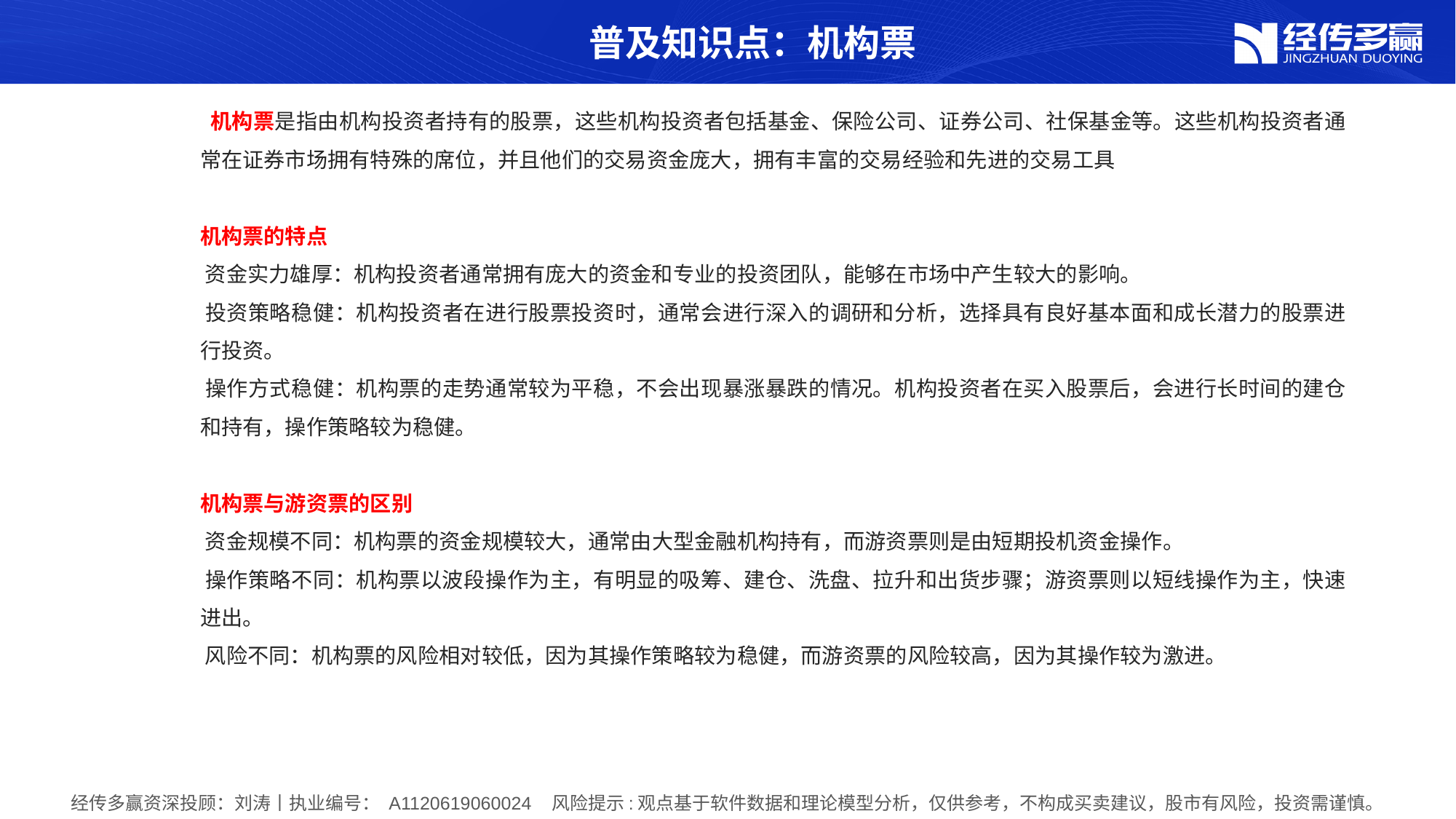

普及知识点：机构票
 机构票‌是指由机构投资者持有的股票，这些机构投资者包括基金、保险公司、证券公司、社保基金等。这些机构投资者通常在证券市场拥有特殊的席位，并且他们的交易资金庞大，拥有丰富的交易经验和先进的交易工具

机构票的特点
‌资金实力雄厚‌：机构投资者通常拥有庞大的资金和专业的投资团队，能够在市场中产生较大的影响。
‌投资策略稳健‌：机构投资者在进行股票投资时，通常会进行深入的调研和分析，选择具有良好基本面和成长潜力的股票进行投资。
‌操作方式稳健‌：机构票的走势通常较为平稳，不会出现暴涨暴跌的情况。机构投资者在买入股票后，会进行长时间的建仓和持有，操作策略较为稳健。

机构票与游资票的区别
‌资金规模不同‌：机构票的资金规模较大，通常由大型金融机构持有，而游资票则是由短期投机资金操作。
‌操作策略不同‌：机构票以波段操作为主，有明显的吸筹、建仓、洗盘、拉升和出货步骤；游资票则以短线操作为主，快速进出。
‌风险不同‌：机构票的风险相对较低，因为其操作策略较为稳健，而游资票的风险较高，因为其操作较为激进。